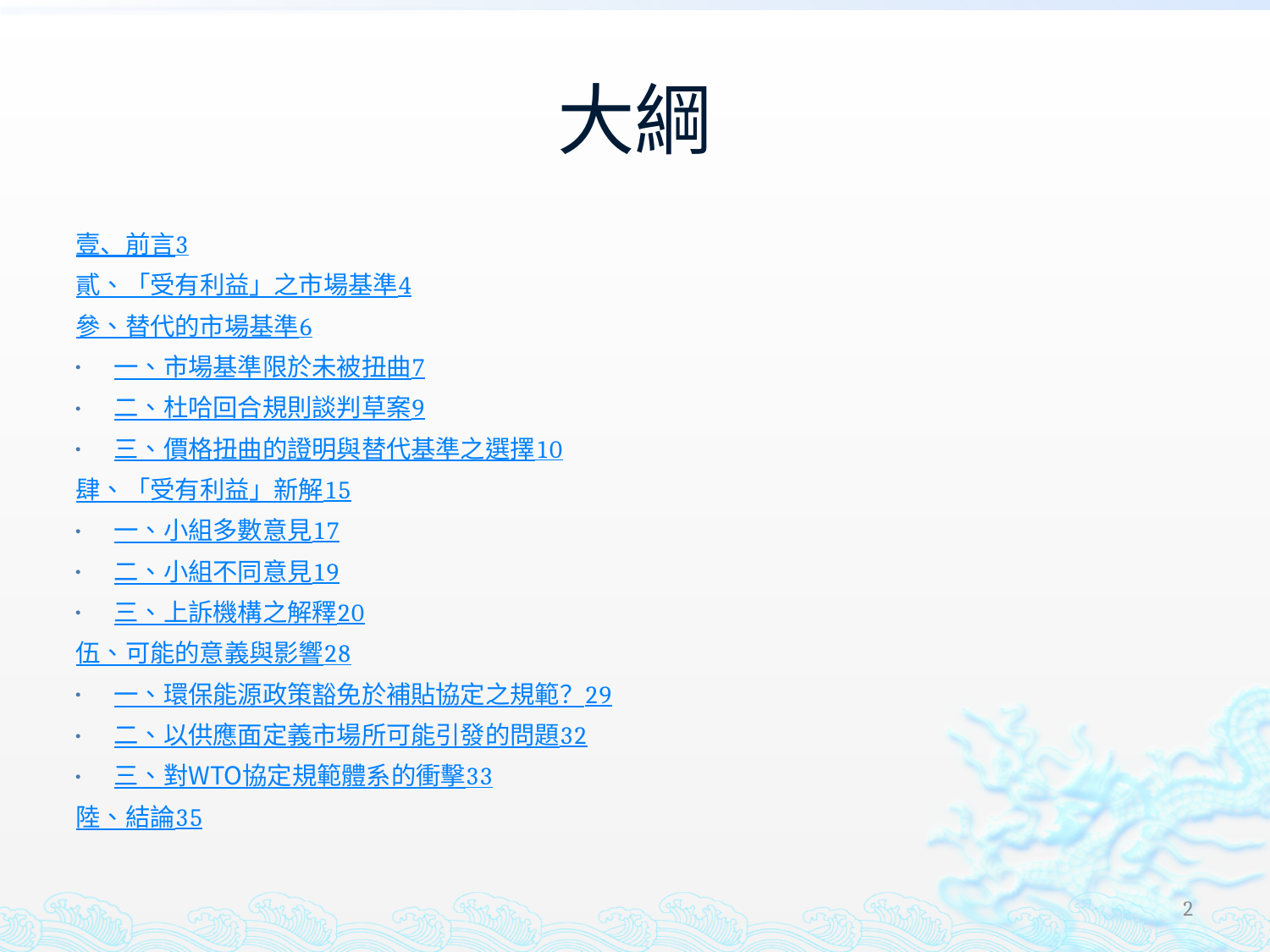

# 大綱
壹、	前言	3
貳、	「受有利益」之市場基準	4
參、	替代的市場基準	6
一、	市場基準限於未被扭曲	7
二、	杜哈回合規則談判草案	9
三、	價格扭曲的證明與替代基準之選擇	10
肆、	「受有利益」新解	15
一、	小組多數意見	17
二、	小組不同意見	19
三、	上訴機構之解釋	20
伍、	可能的意義與影響	28
一、	環保能源政策豁免於補貼協定之規範？	29
二、	以供應面定義市場所可能引發的問題	32
三、	對WTO協定規範體系的衝擊	33
陸、	結論	35
2